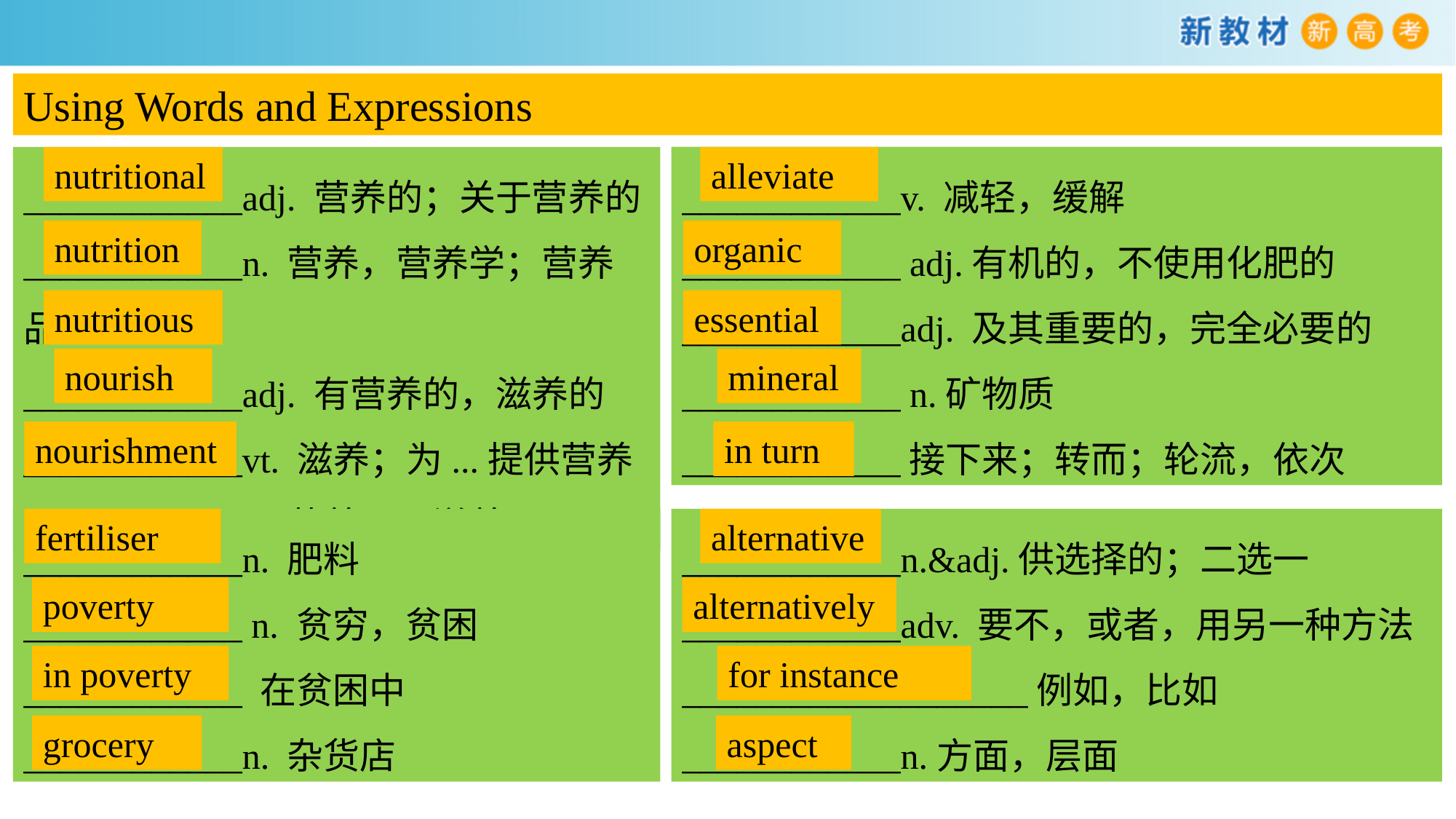

Using Words and Expressions
____________v. 减轻，缓解
____________ adj.有机的，不使用化肥的
____________adj. 及其重要的，完全必要的
____________ n.矿物质
____________接下来；转而；轮流，依次
____________adj. 营养的；关于营养的
____________n. 营养，营养学；营养品
____________adj. 有营养的，滋养的
____________vt. 滋养；为...提供营养
____________n. 营养品；滋养品
nutritional
alleviate
nutrition
organic
nutritious
essential
nourish
mineral
nourishment
in turn
____________n. 肥料
____________ n. 贫穷，贫困
____________ 在贫困中
____________n. 杂货店
fertiliser
____________n.&adj.供选择的；二选一
____________adv. 要不，或者，用另一种方法
___________________例如，比如
____________n.方面，层面
alternative
poverty
alternatively
in poverty
for instance
grocery
aspect